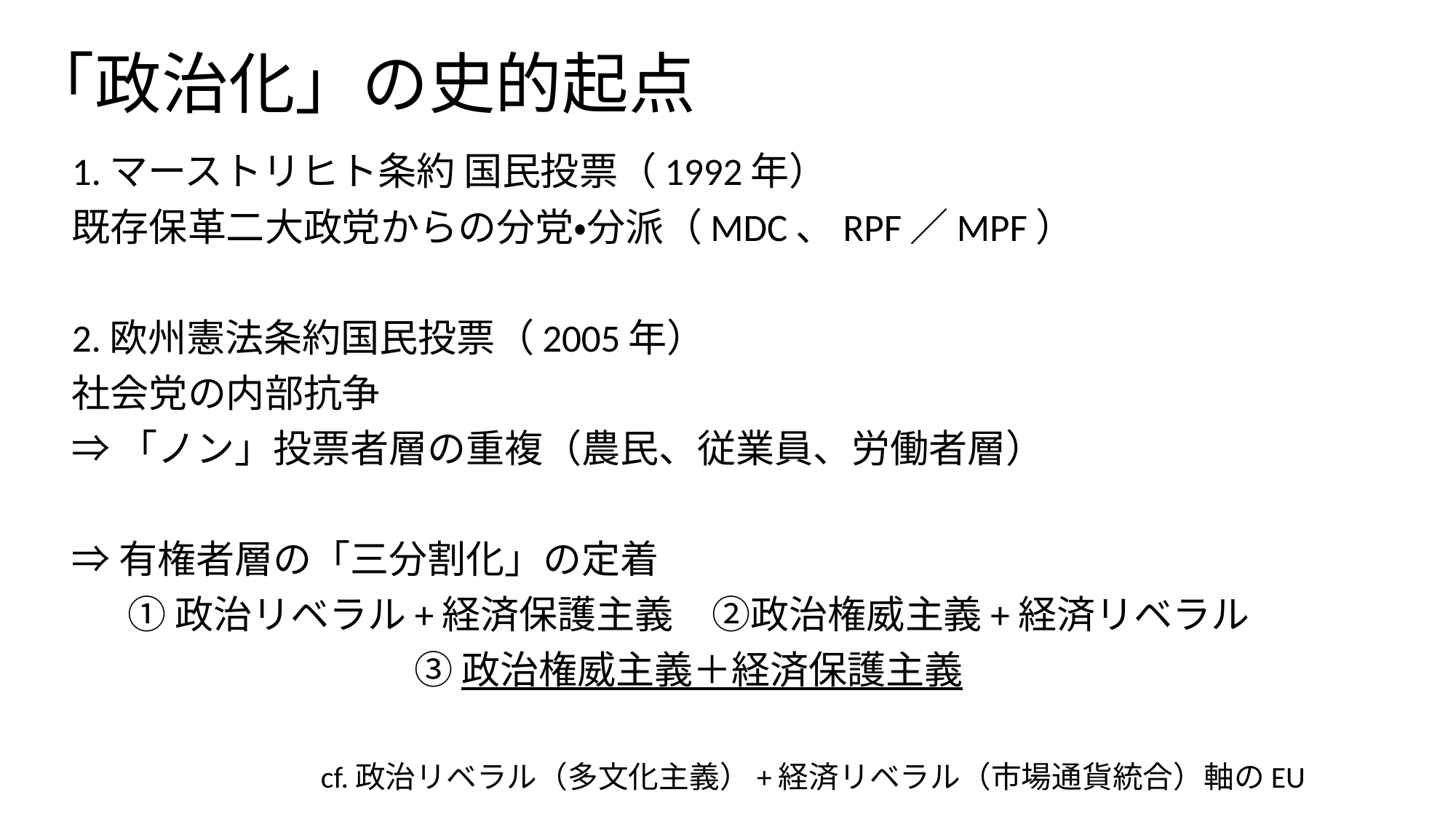

# 「政治化」の史的起点
1.マーストリヒト条約 国民投票（1992年）
既存保革二大政党からの分党・分派（MDC、RPF／MPF）

2.欧州憲法条約国民投票（2005年）
社会党の内部抗争
⇒「ノン」投票者層の重複（農民、従業員、労働者層）

⇒有権者層の「三分割化」の定着
①政治リベラル+経済保護主義　②政治権威主義+経済リベラル
③政治権威主義＋経済保護主義

cf.政治リベラル（多文化主義）+経済リベラル（市場通貨統合）軸のEU